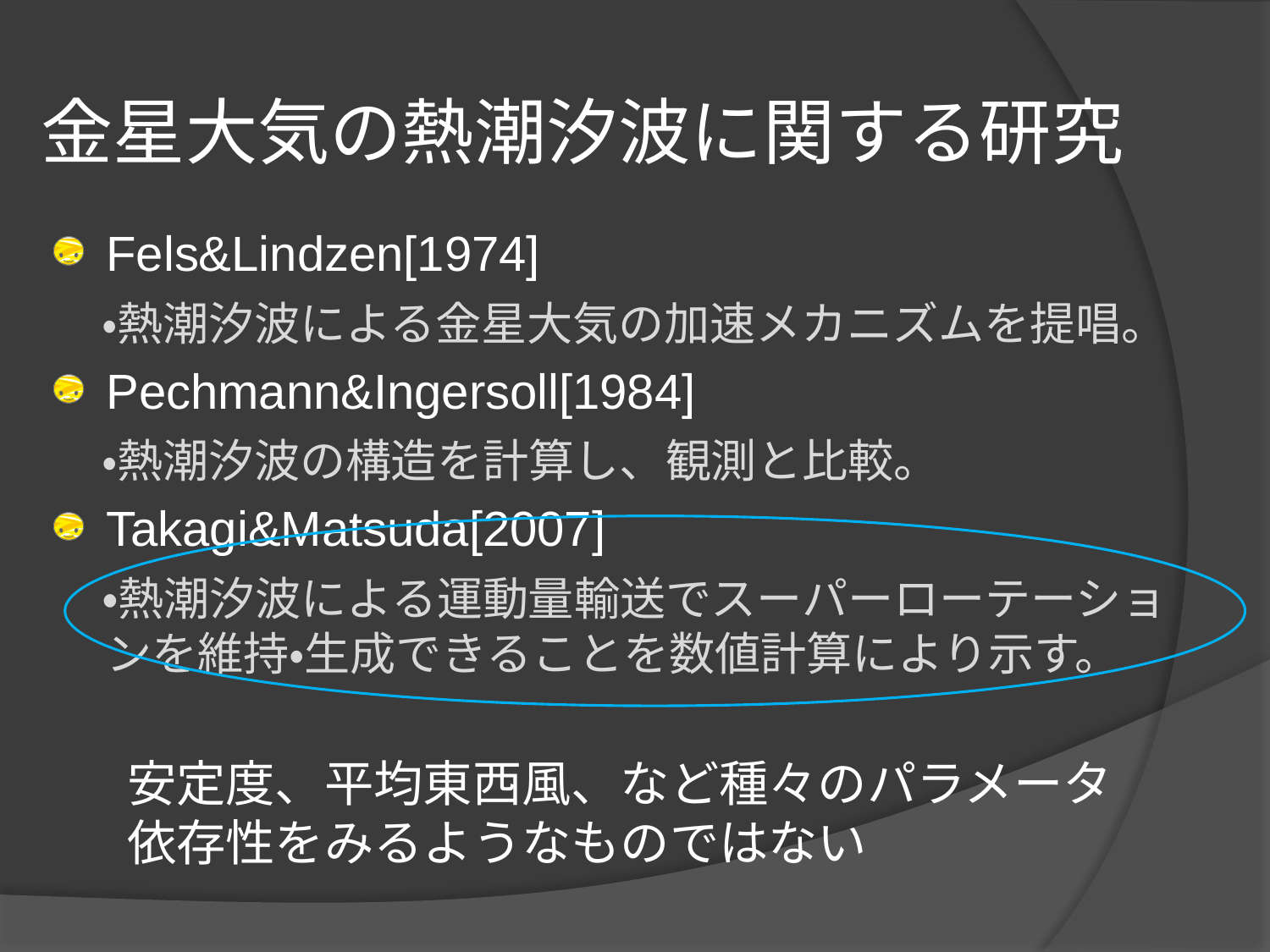

# 金星大気の熱潮汐波に関する研究
Fels&Lindzen[1974]
　・熱潮汐波による金星大気の加速メカニズムを提唱。
Pechmann&Ingersoll[1984]
　・熱潮汐波の構造を計算し、観測と比較。
Takagi&Matsuda[2007]
　・熱潮汐波による運動量輸送でスーパーローテーションを維持・生成できることを数値計算により示す。

安定度、平均東西風、など種々のパラメータ依存性をみるようなものではない